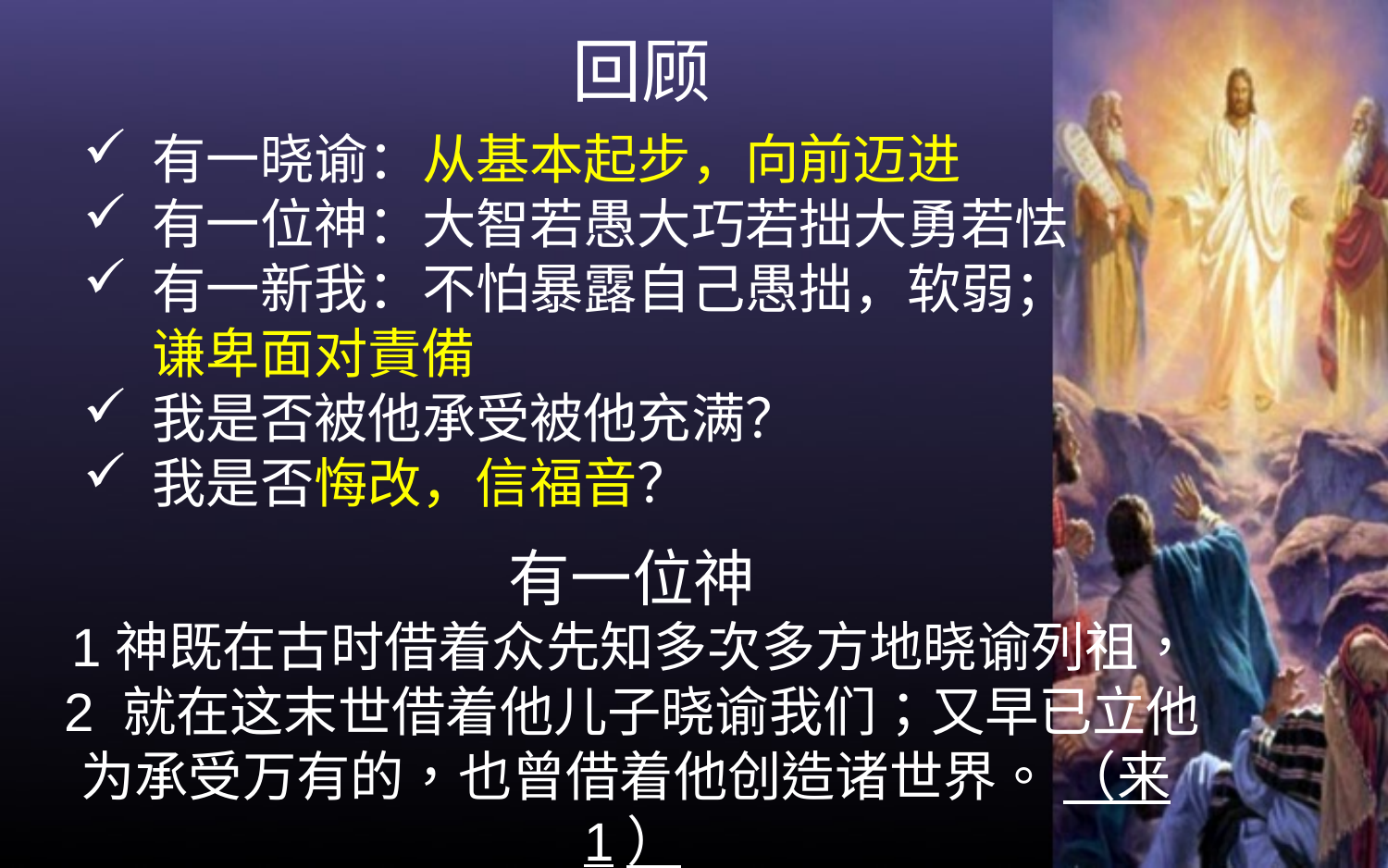

回顾
有一晓谕：从基本起步，向前迈进
有一位神：大智若愚大巧若拙大勇若怯
有一新我：不怕暴露自己愚拙，软弱；谦卑面对責備
我是否被他承受被他充满？
我是否悔改，信福音？
有一位神
1神既在古时借着众先知多次多方地晓谕列祖， 2 就在这末世借着他儿子晓谕我们；又早已立他为承受万有的，也曾借着他创造诸世界。 （来1）